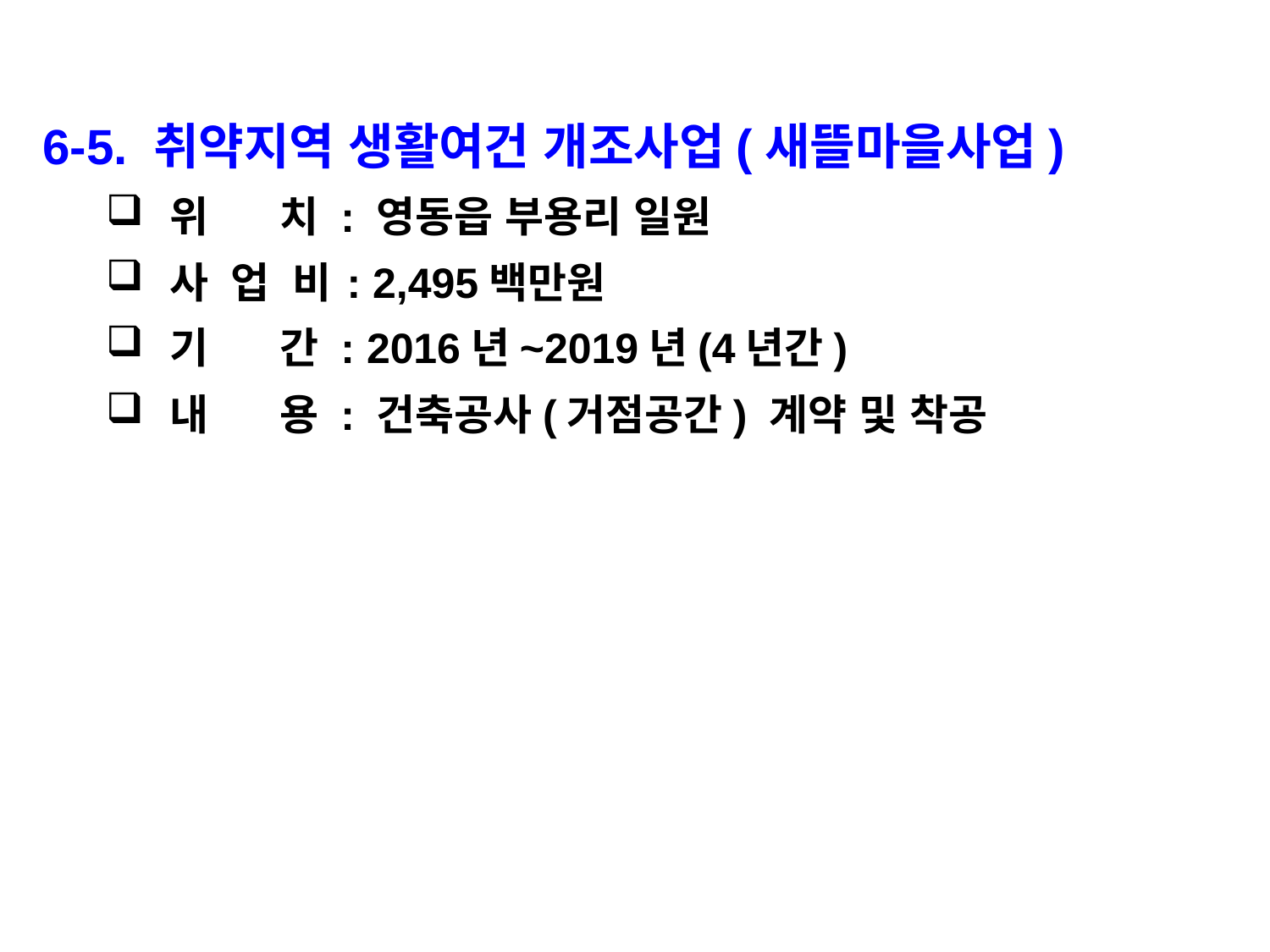

6-5. 취약지역 생활여건 개조사업(새뜰마을사업)
위      치 : 영동읍 부용리 일원
사 업 비: 2,495백만원
기      간 : 2016년~2019년(4년간)
내      용 : 건축공사(거점공간) 계약 및 착공